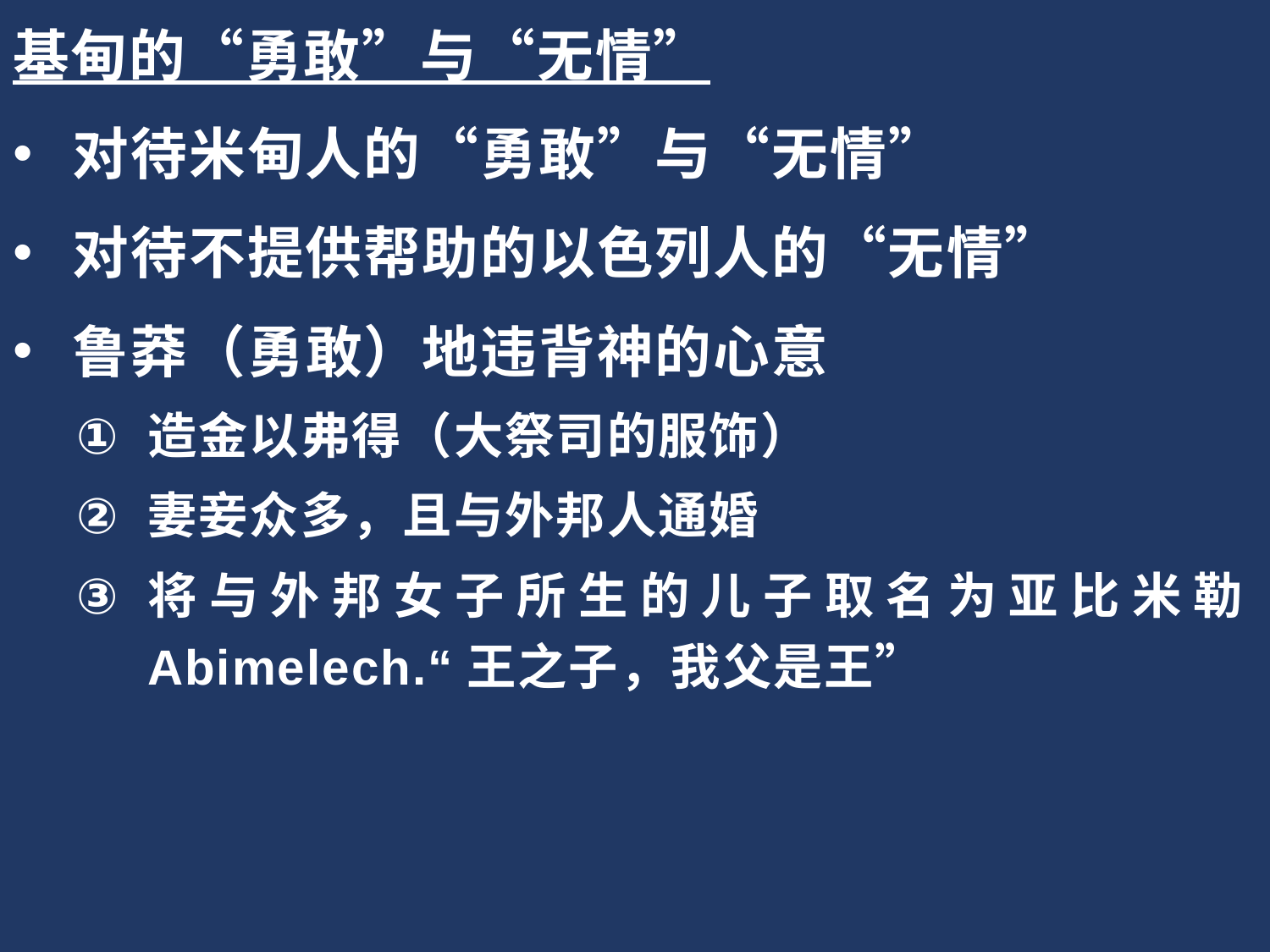

基甸的“勇敢”与“无情”
 对待米甸人的“勇敢”与“无情”
 对待不提供帮助的以色列人的“无情”
 鲁莽（勇敢）地违背神的心意
造金以弗得（大祭司的服饰）
妻妾众多，且与外邦人通婚
将与外邦女子所生的儿子取名为亚比米勒Abimelech.“王之子，我父是王”